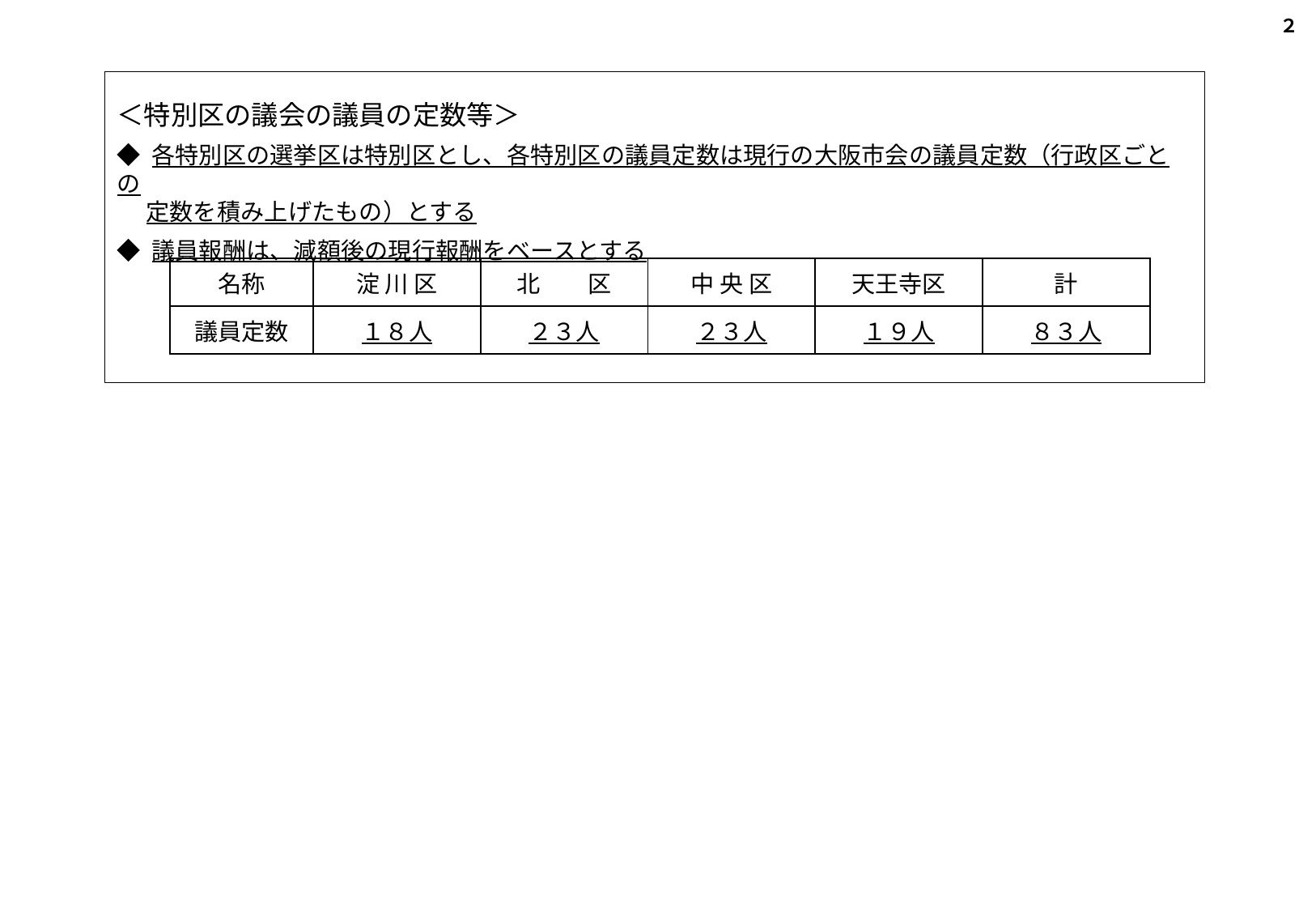

２

＜特別区の議会の議員の定数等＞
◆ 各特別区の選挙区は特別区とし、各特別区の議員定数は現行の大阪市会の議員定数（行政区ごとの
　 定数を積み上げたもの）とする
◆ 議員報酬は、減額後の現行報酬をベースとする
| 名称 | 淀 川 区 | 北　　区 | 中 央 区 | 天王寺区 | 計 |
| --- | --- | --- | --- | --- | --- |
| 議員定数 | １８人 | ２３人 | ２３人 | １９人 | ８３人 |